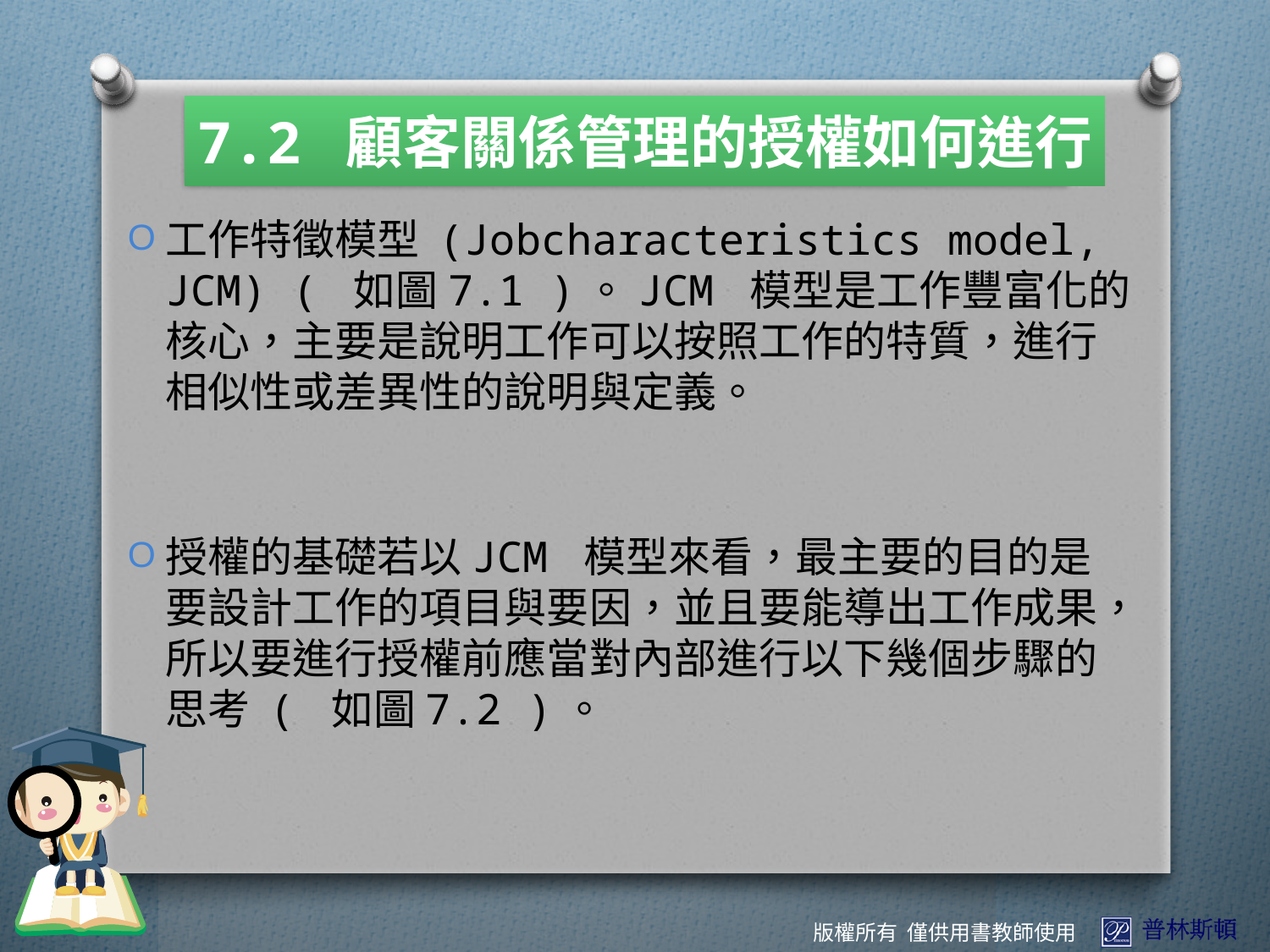

7.2 顧客關係管理的授權如何進行
工作特徵模型 (Jobcharacteristics model, JCM) ( 如圖7.1 )。JCM 模型是工作豐富化的核心，主要是說明工作可以按照工作的特質，進行相似性或差異性的說明與定義。

授權的基礎若以JCM 模型來看，最主要的目的是要設計工作的項目與要因，並且要能導出工作成果，所以要進行授權前應當對內部進行以下幾個步驟的思考 ( 如圖7.2 )。